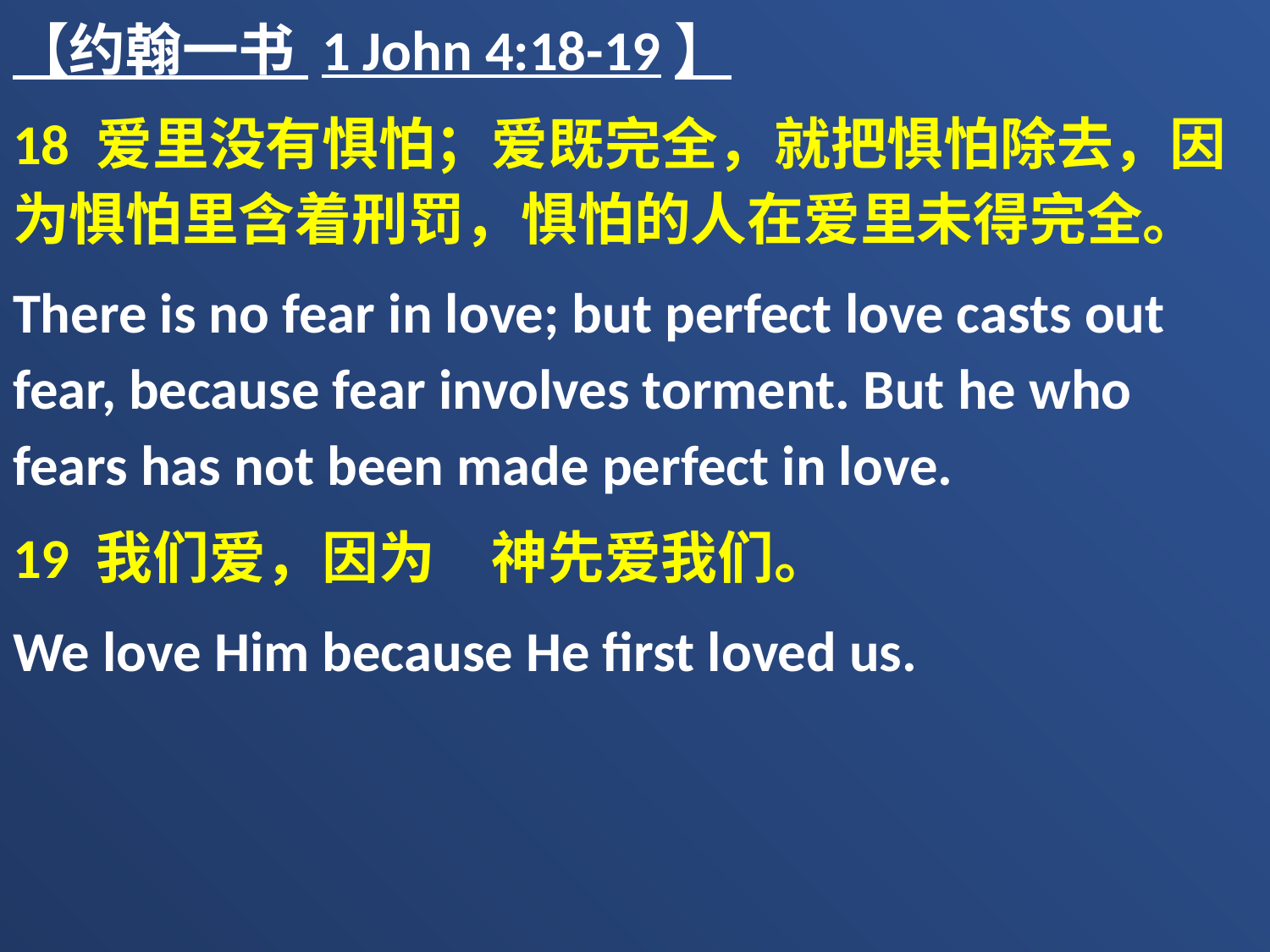

【约翰一书 1 John 4:18-19】
18 爱里没有惧怕；爱既完全，就把惧怕除去，因为惧怕里含着刑罚，惧怕的人在爱里未得完全。
There is no fear in love; but perfect love casts out fear, because fear involves torment. But he who fears has not been made perfect in love.
19 我们爱，因为　神先爱我们。
We love Him because He first loved us.